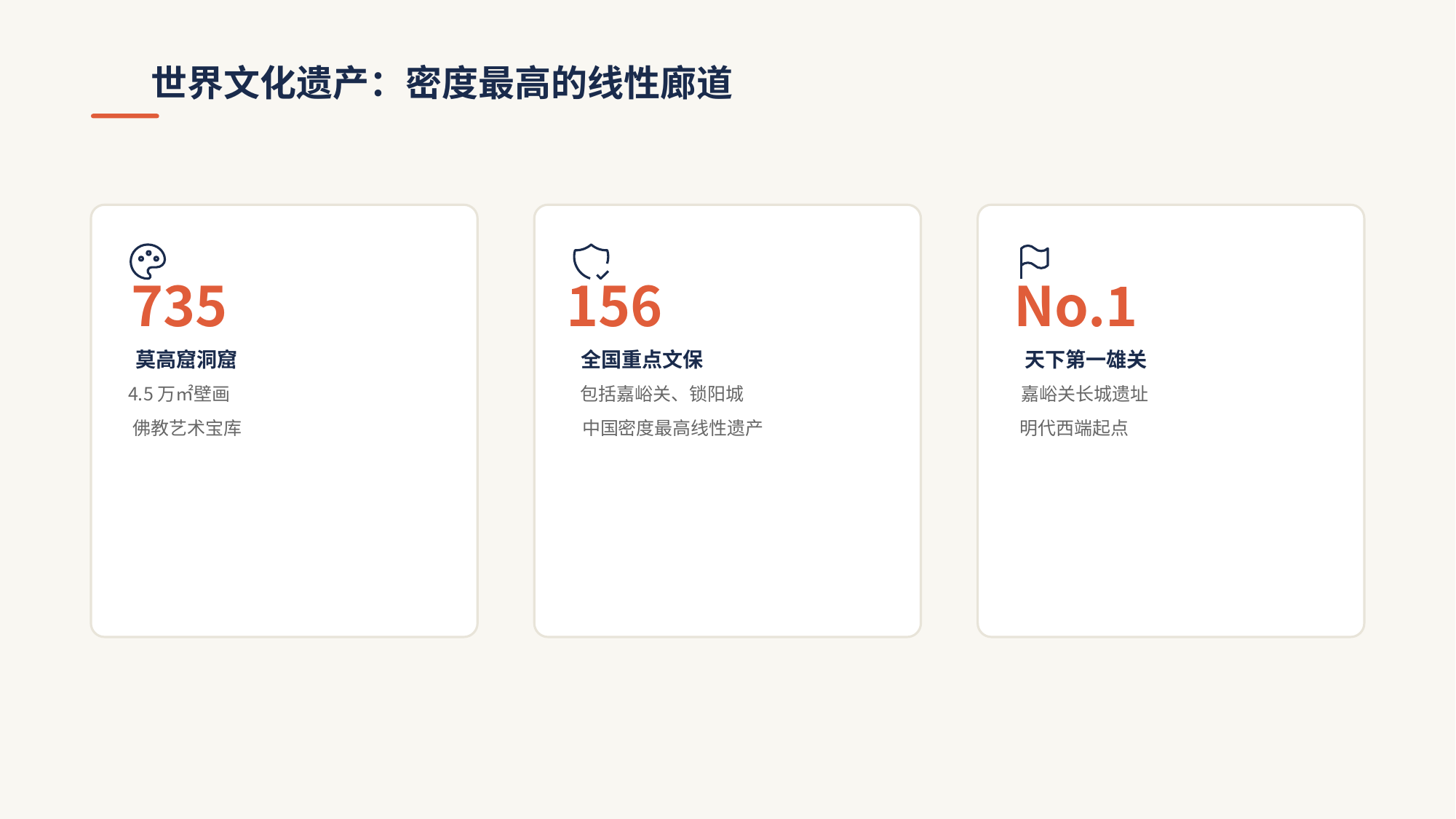

世界文化遗产：密度最高的线性廊道

735
莫高窟洞窟
4.5万㎡壁画
佛教艺术宝库

156
全国重点文保
包括嘉峪关、锁阳城
中国密度最高线性遗产

No.1
天下第一雄关
嘉峪关长城遗址
明代西端起点